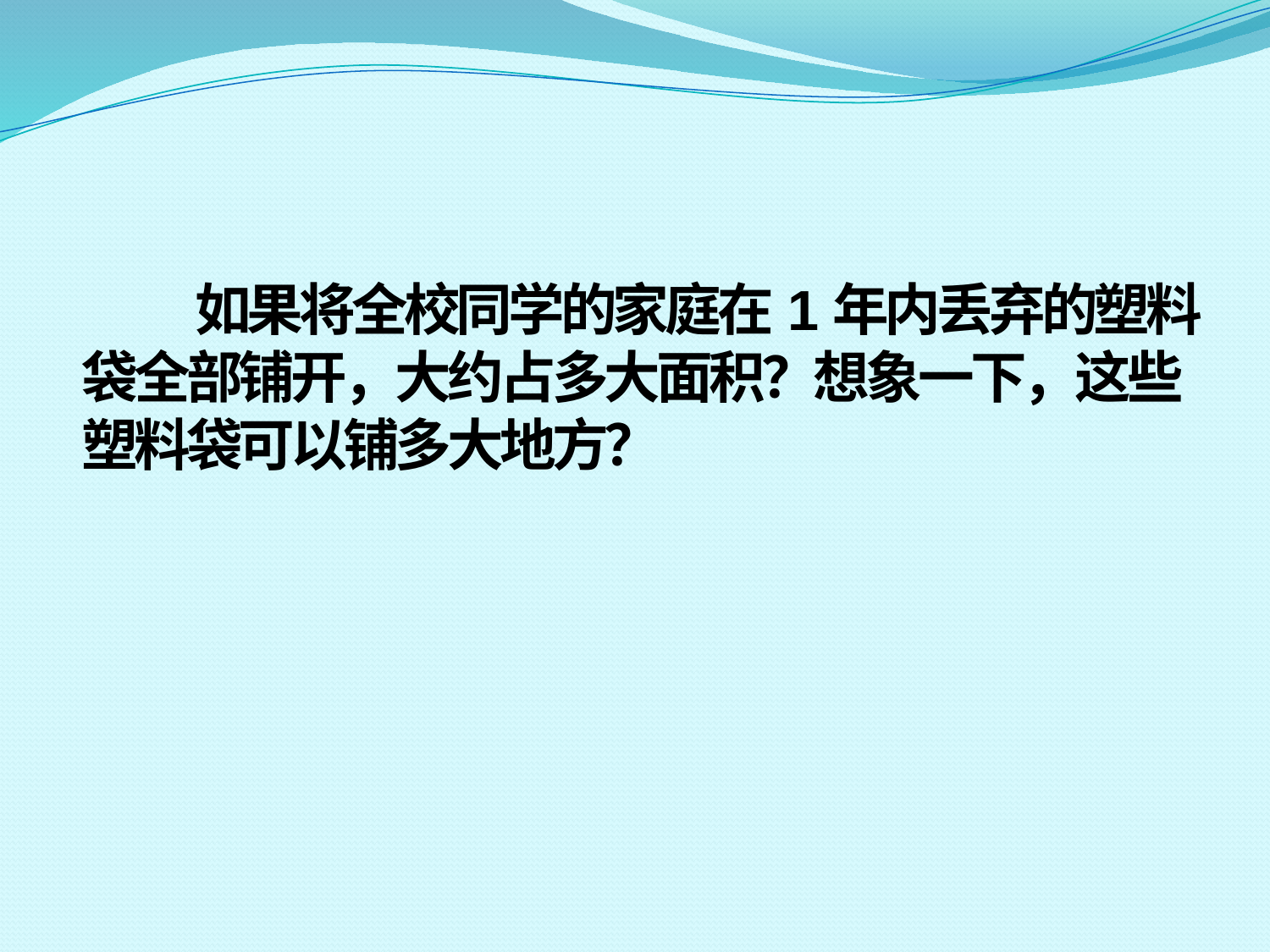

如果将全校同学的家庭在1年内丢弃的塑料袋全部铺开，大约占多大面积？想象一下，这些塑料袋可以铺多大地方？